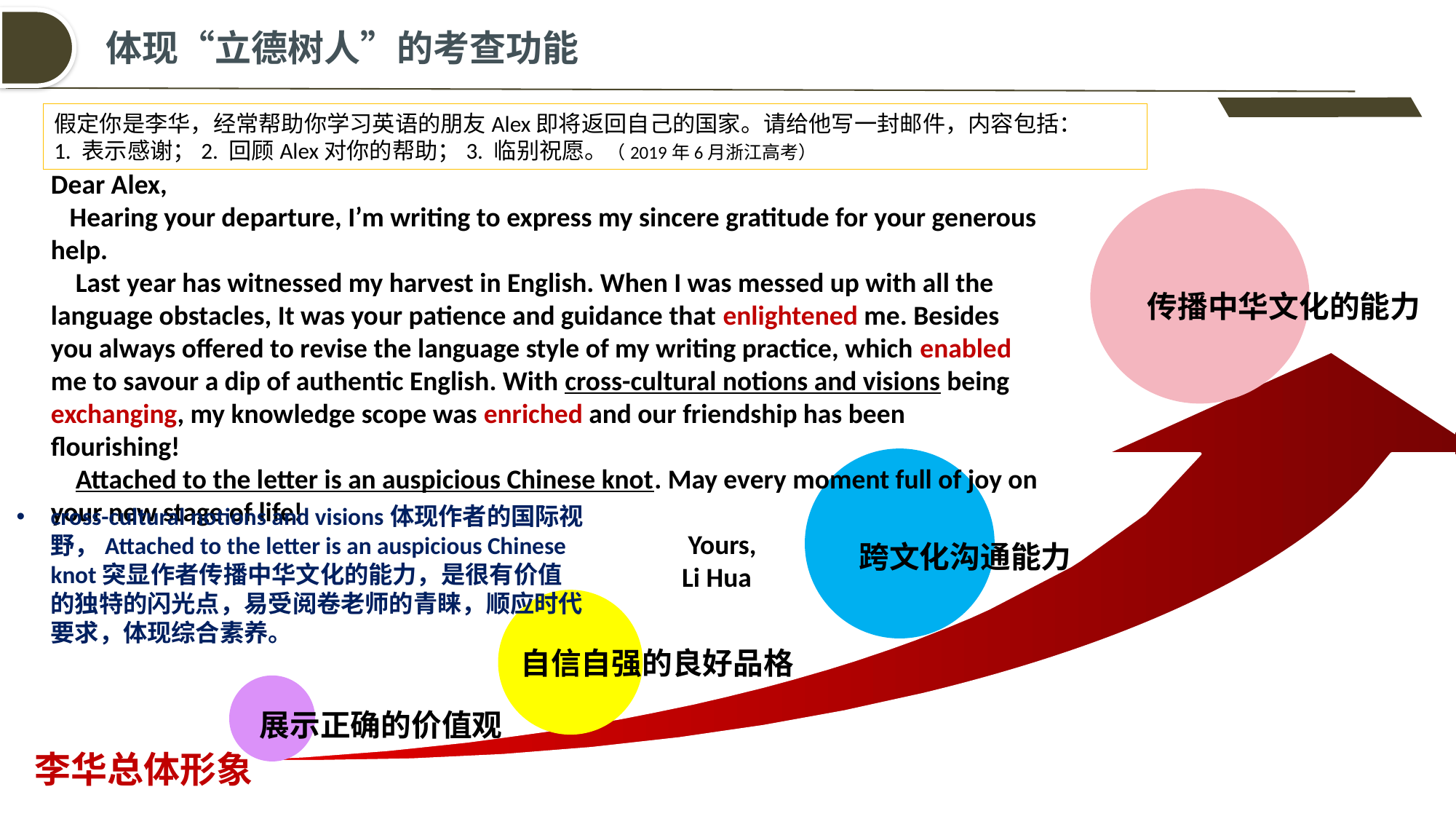

体现“立德树人”的考查功能

假定你是李华，经常帮助你学习英语的朋友Alex即将返回自己的国家。请给他写一封邮件，内容包括：
1. 表示感谢；2. 回顾Alex对你的帮助；3. 临别祝愿。（2019年6月浙江高考）
Dear Alex,
   Hearing your departure, I’m writing to express my sincere gratitude for your generous help.
    Last year has witnessed my harvest in English. When I was messed up with all the language obstacles, It was your patience and guidance that enlightened me. Besides you always offered to revise the language style of my writing practice, which enabled me to savour a dip of authentic English. With cross-cultural notions and visions being exchanging, my knowledge scope was enriched and our friendship has been flourishing!
    Attached to the letter is an auspicious Chinese knot. May every moment full of joy on your new stage of life!
                                                                                                       Yours,
                                                                                                      Li Hua

传播中华文化的能力

 跨文化沟通能力
cross-cultural notions and visions体现作者的国际视野，Attached to the letter is an auspicious Chinese knot突显作者传播中华文化的能力，是很有价值的独特的闪光点，易受阅卷老师的青睐，顺应时代要求，体现综合素养。

自信自强的良好品格

展示正确的价值观
李华总体形象